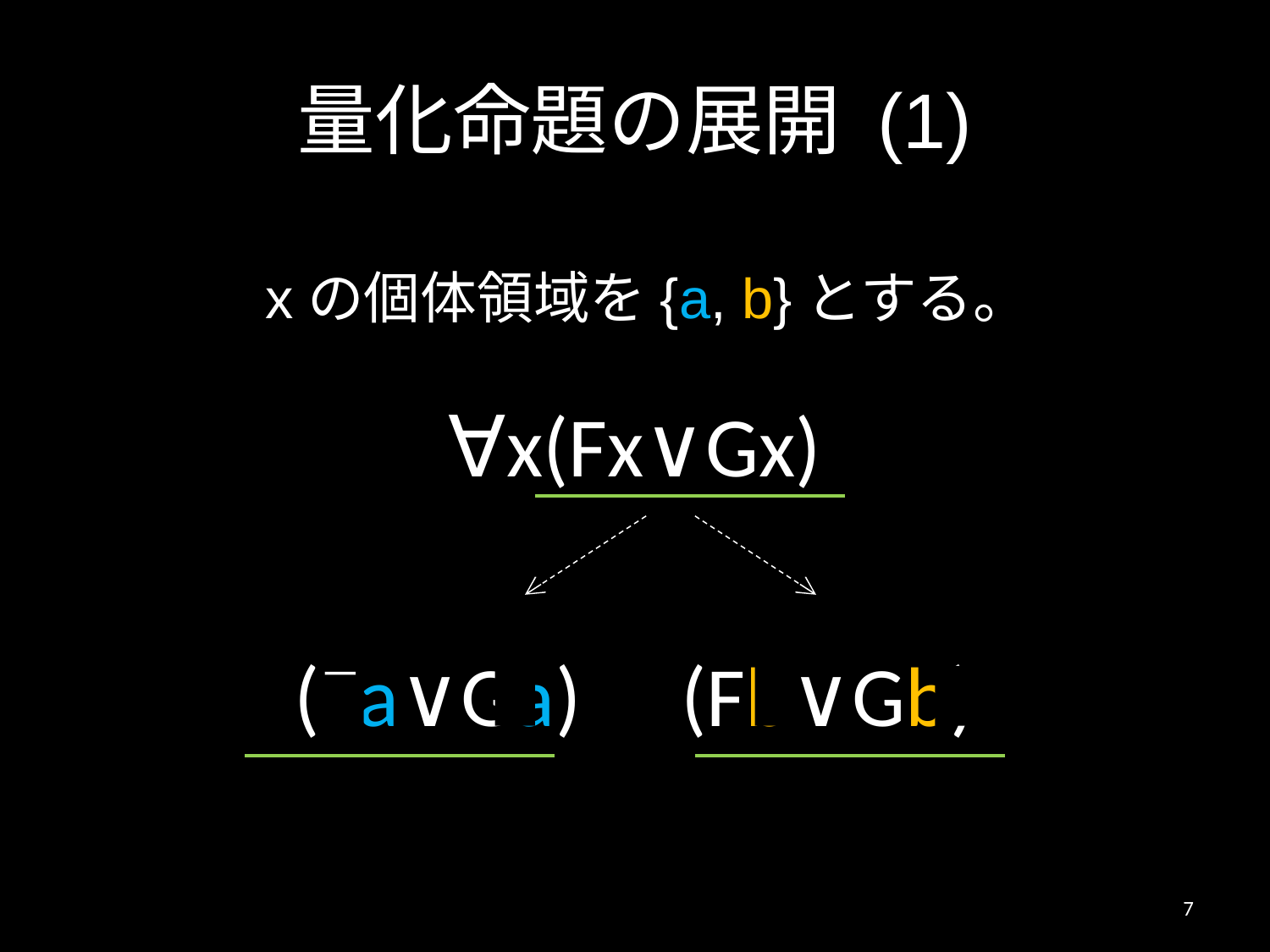

# 量化命題の展開 (1)
xの個体領域を{a, b}とする。
∀x(Fx∨Gx)
(Fa∨Ga) ∧ (Fb∨Gb)

7